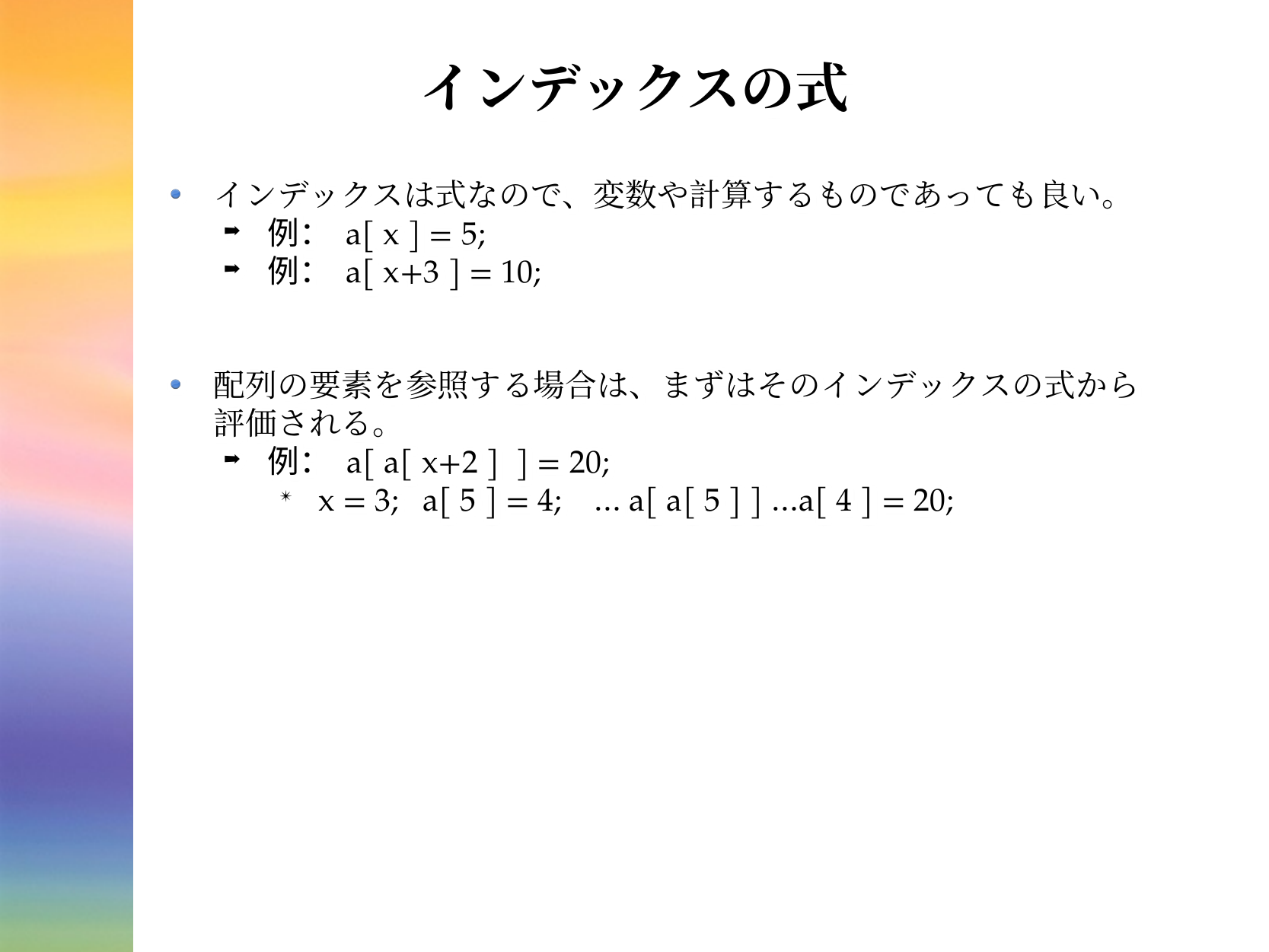

# インデックスの式
インデックスは式なので、変数や計算するものであっても良い。
例： a[ x ] = 5;
例： a[ x+3 ] = 10;

配列の要素を参照する場合は、まずはそのインデックスの式から評価される。
例： a[ a[ x+2 ]  ] = 20;
x = 3;   a[ 5 ] = 4;    … a[ a[ 5 ] ] …a[ 4 ] = 20;